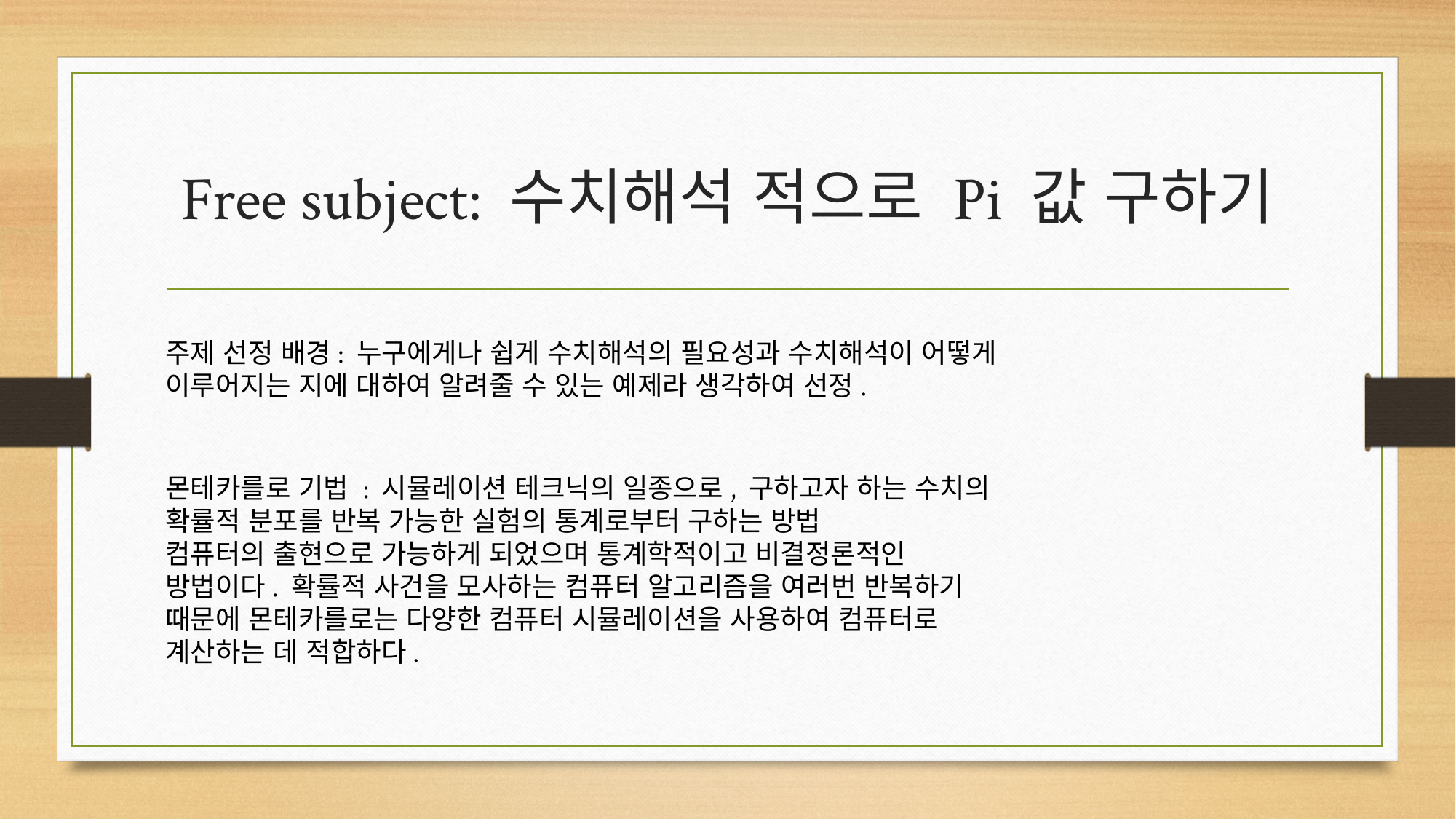

# Free subject: 수치해석 적으로 Pi 값 구하기
주제 선정 배경: 누구에게나 쉽게 수치해석의 필요성과 수치해석이 어떻게 이루어지는 지에 대하여 알려줄 수 있는 예제라 생각하여 선정.
몬테카를로 기법 : 시뮬레이션 테크닉의 일종으로, 구하고자 하는 수치의 확률적 분포를 반복 가능한 실험의 통계로부터 구하는 방법
컴퓨터의 출현으로 가능하게 되었으며 통계학적이고 비결정론적인 방법이다. 확률적 사건을 모사하는 컴퓨터 알고리즘을 여러번 반복하기 때문에 몬테카를로는 다양한 컴퓨터 시뮬레이션을 사용하여 컴퓨터로 계산하는 데 적합하다.